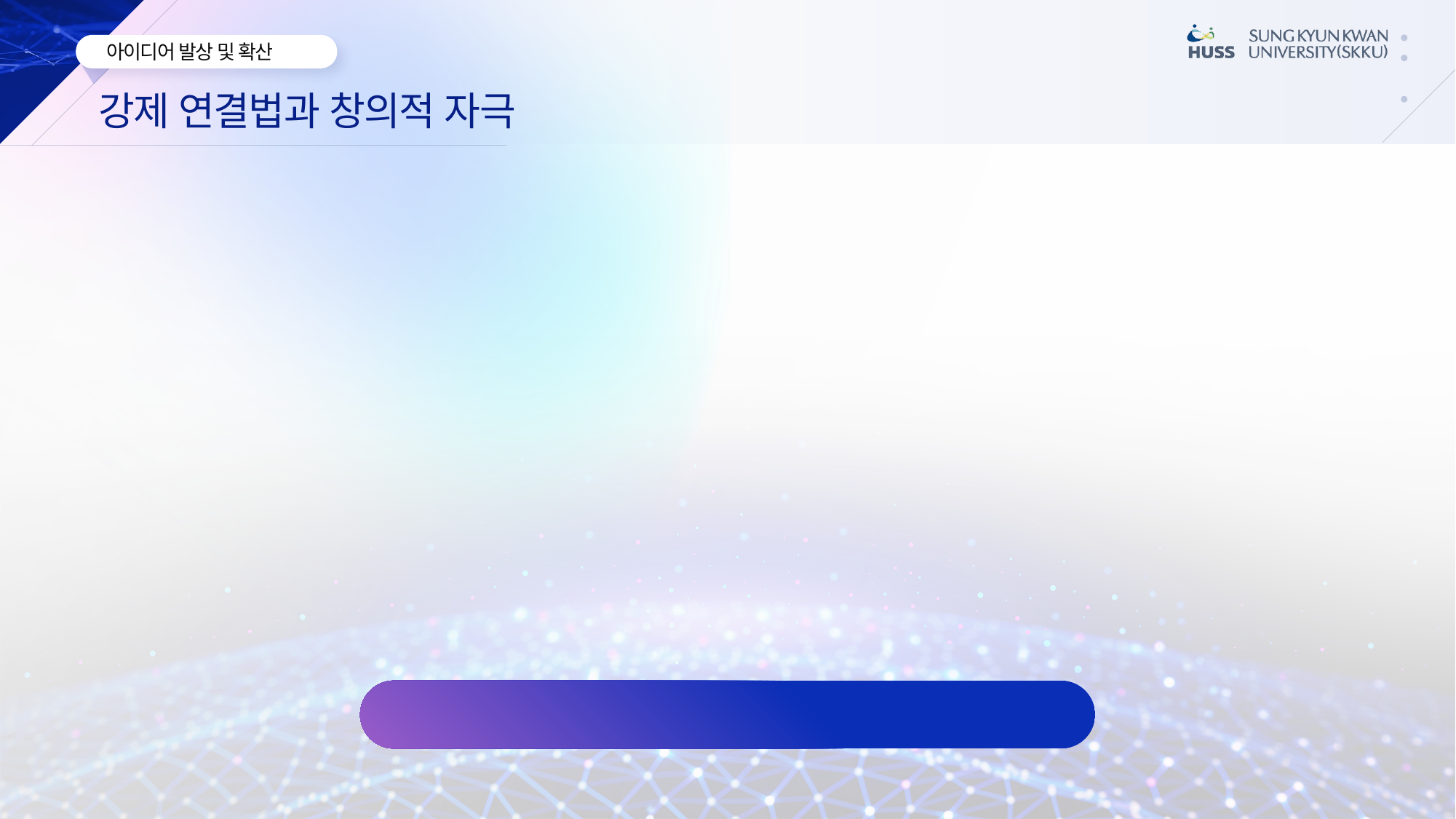

강제 연결법과 창의적 자극
강제 연결법(Forced Connection)